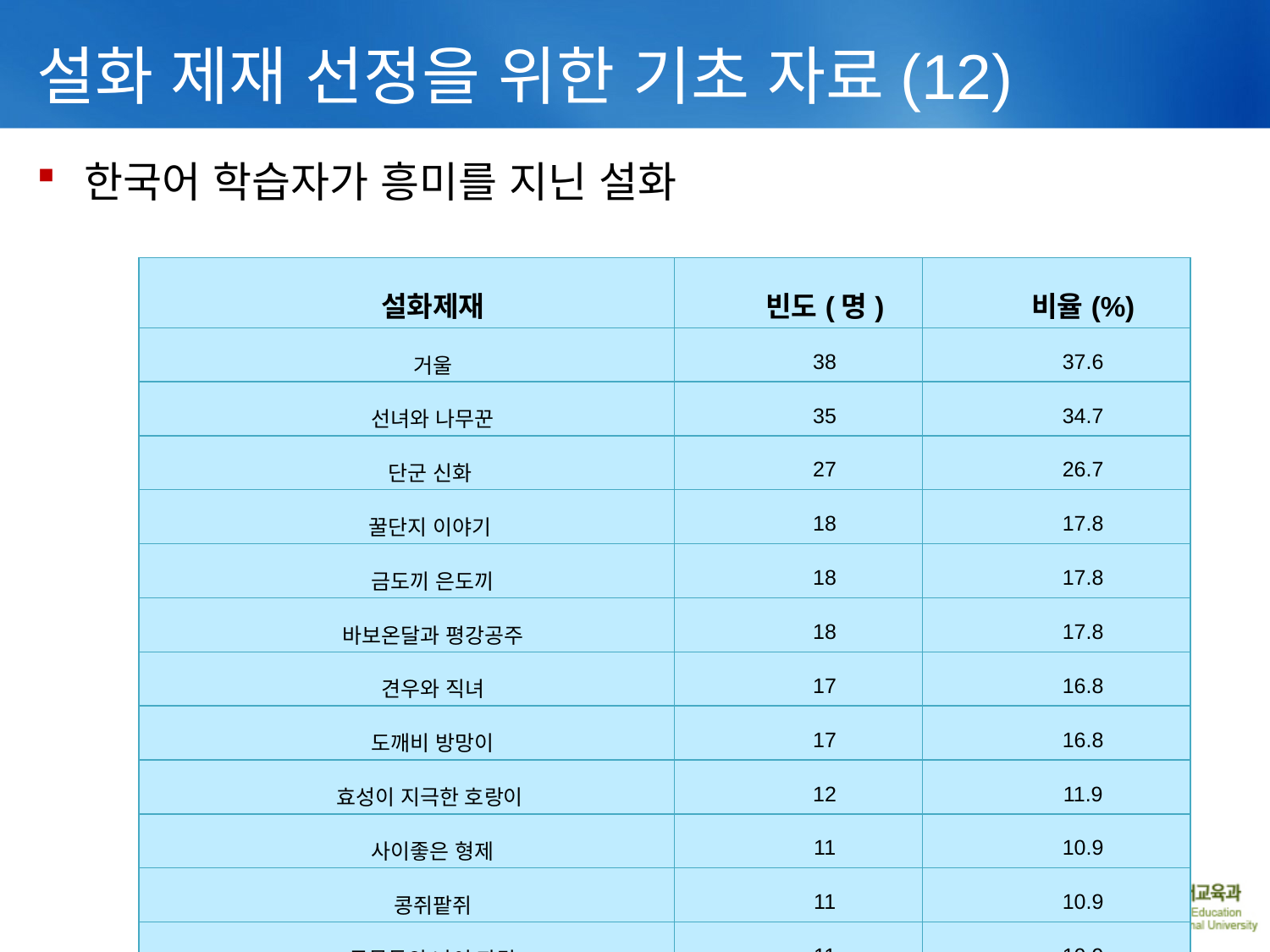

# 설화 제재 선정을 위한 기초 자료(12)
한국어 학습자가 흥미를 지닌 설화
| 설화제재 | 빈도(명) | 비율(%) |
| --- | --- | --- |
| 거울 | 38 | 37.6 |
| 선녀와 나무꾼 | 35 | 34.7 |
| 단군 신화 | 27 | 26.7 |
| 꿀단지 이야기 | 18 | 17.8 |
| 금도끼 은도끼 | 18 | 17.8 |
| 바보온달과 평강공주 | 18 | 17.8 |
| 견우와 직녀 | 17 | 16.8 |
| 도깨비 방망이 | 17 | 16.8 |
| 효성이 지극한 호랑이 | 12 | 11.9 |
| 사이좋은 형제 | 11 | 10.9 |
| 콩쥐팥쥐 | 11 | 10.9 |
| 동물들의 나이 자랑 | 11 | 10.9 |
18